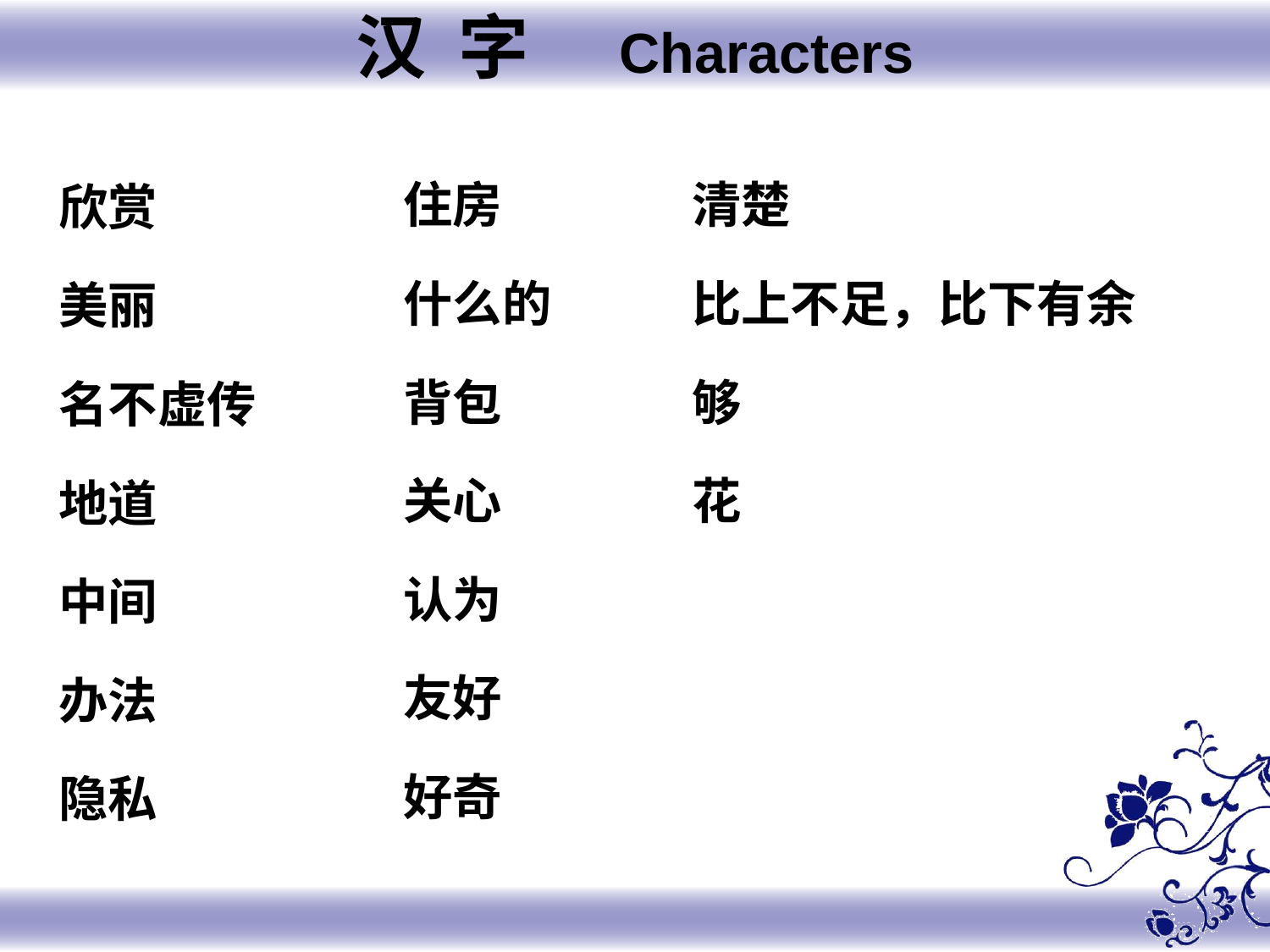

汉  字     Characters
清楚
比上不足，比下有余
够
花
住房
什么的
背包
关心
认为
友好
好奇
欣赏
美丽
名不虚传
地道
中间
办法
隐私